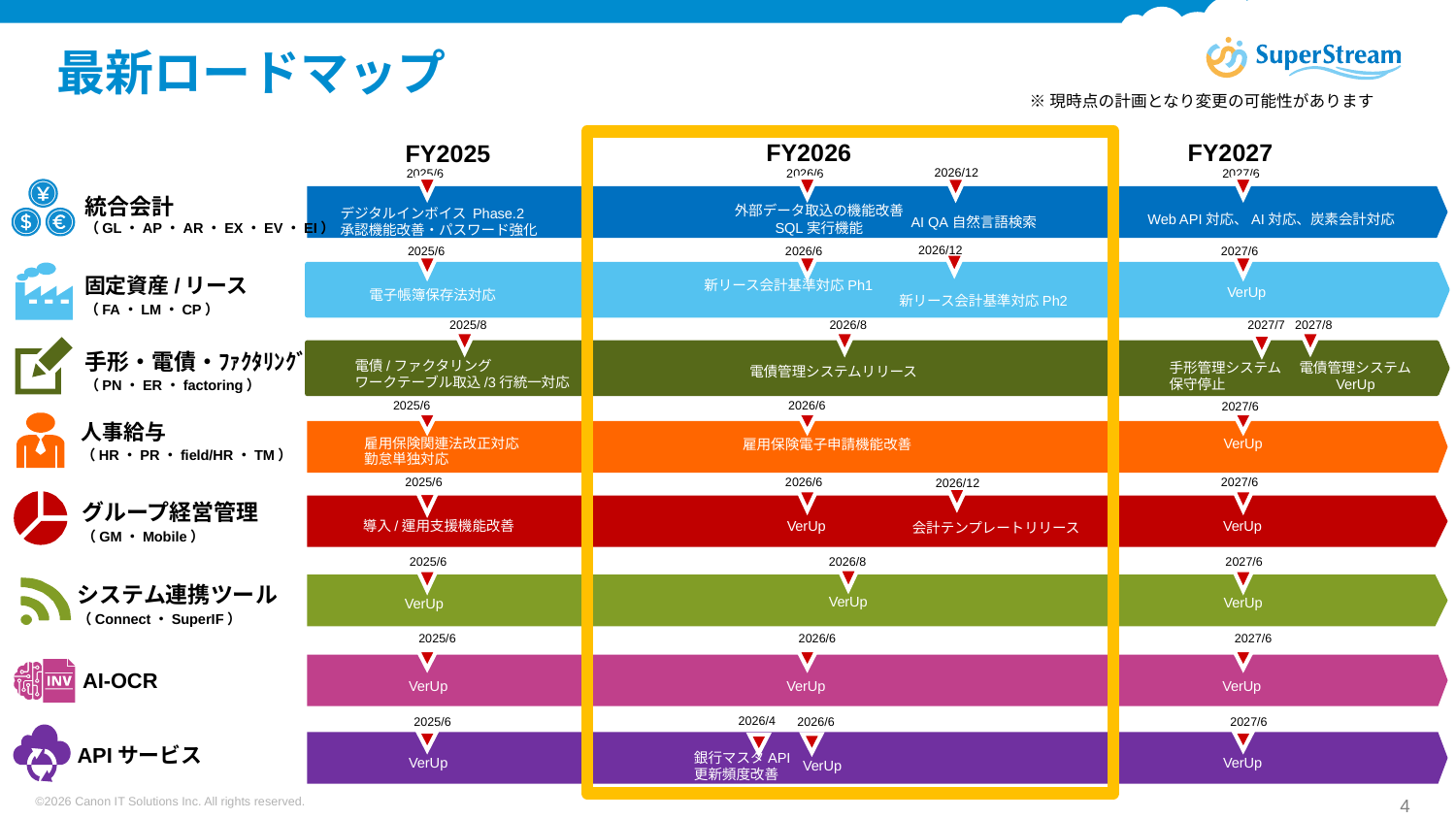

# 最新ロードマップ
※現時点の計画となり変更の可能性があります
FY2026
FY2027
FY2025

2026/12
2025/6
2026/6
2027/6

外部データ取込の機能改善
SQL実行機能

統合会計
（GL・AP・AR・EX・EV・EI）

デジタルインボイス Phase.2
承認機能改善・パスワード強化
Web API対応、AI対応、炭素会計対応
AI QA自然言語検索
2026/12
2025/6
2026/6
2027/6

固定資産/リース
（FA・LM・CP）
新リース会計基準対応Ph1
VerUp
電子帳簿保存法対応
新リース会計基準対応Ph2
2027/7
2025/8
2026/8
2027/8

手形・電債・ﾌｧｸﾀﾘﾝｸﾞ
（PN・ER・factoring）
電債/ファクタリング
ワークテーブル取込/3行統一対応
手形管理システム
保守停止
電債管理システム
VerUp
電債管理システムリリース
2026/6
2025/6
2027/6

人事給与
（HR・PR・field/HR・TM）
雇用保険関連法改正対応
勤怠単独対応
VerUp
雇用保険電子申請機能改善
2025/6
2026/6
2027/6
2026/12

グループ経営管理
（GM・Mobile）
導入/運用支援機能改善
VerUp
VerUp
会計テンプレートリリース
2026/8
2025/6
2027/6

システム連携ツール
（Connect・SuperIF）
VerUp
VerUp
VerUp
2025/6
2026/6
2027/6

AI-OCR
VerUp
VerUp
VerUp
2026/4
2025/6
2027/6
2026/6

APIサービス
銀行マスタAPI
更新頻度改善
VerUp
VerUp
VerUp
©2026 Canon IT Solutions Inc. All rights reserved.
4